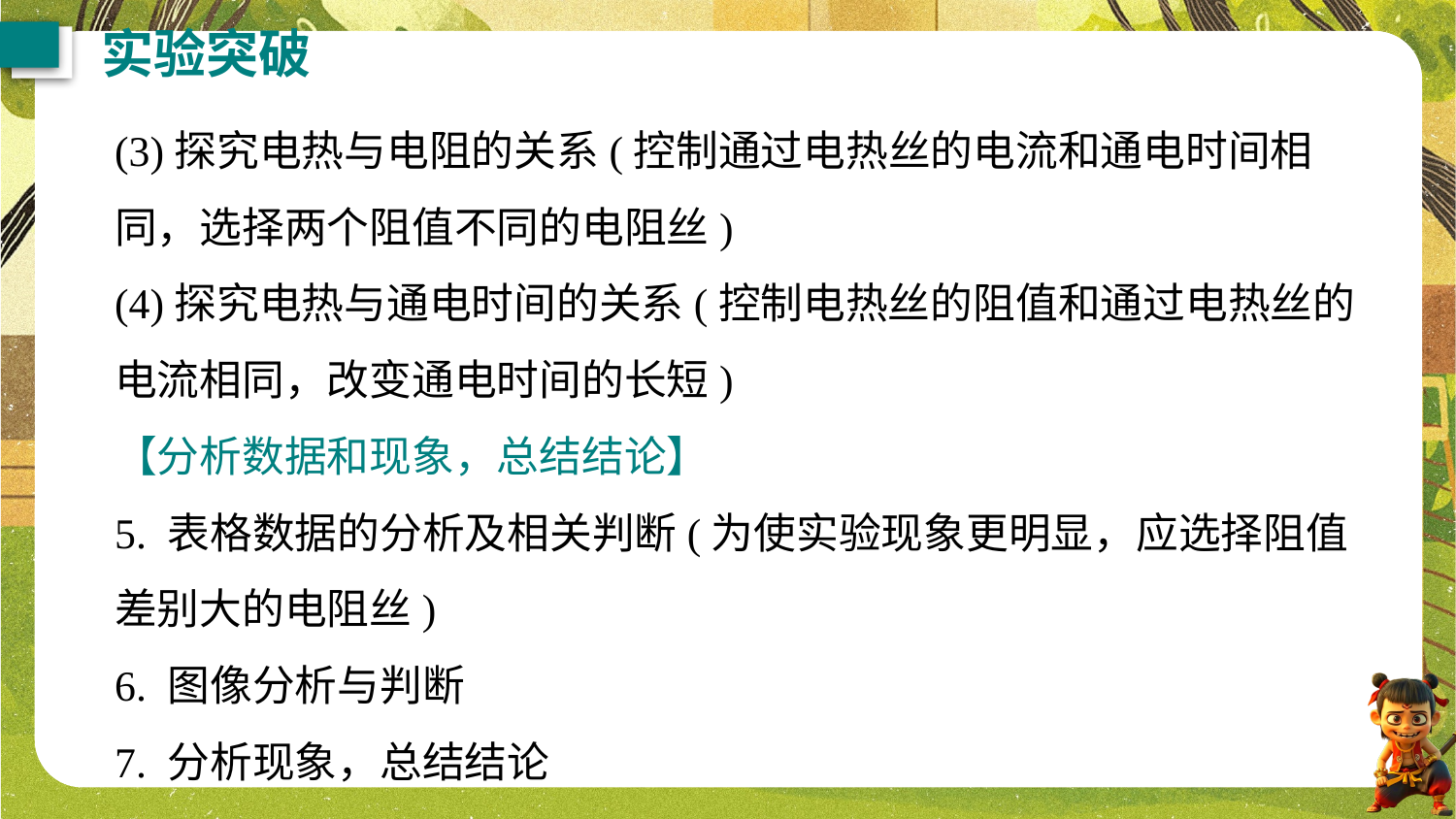

实验突破

(3)探究电热与电阻的关系(控制通过电热丝的电流和通电时间相同，选择两个阻值不同的电阻丝)
(4)探究电热与通电时间的关系(控制电热丝的阻值和通过电热丝的电流相同，改变通电时间的长短)
【分析数据和现象，总结结论】
5. 表格数据的分析及相关判断(为使实验现象更明显，应选择阻值差别大的电阻丝)
6. 图像分析与判断
7. 分析现象，总结结论